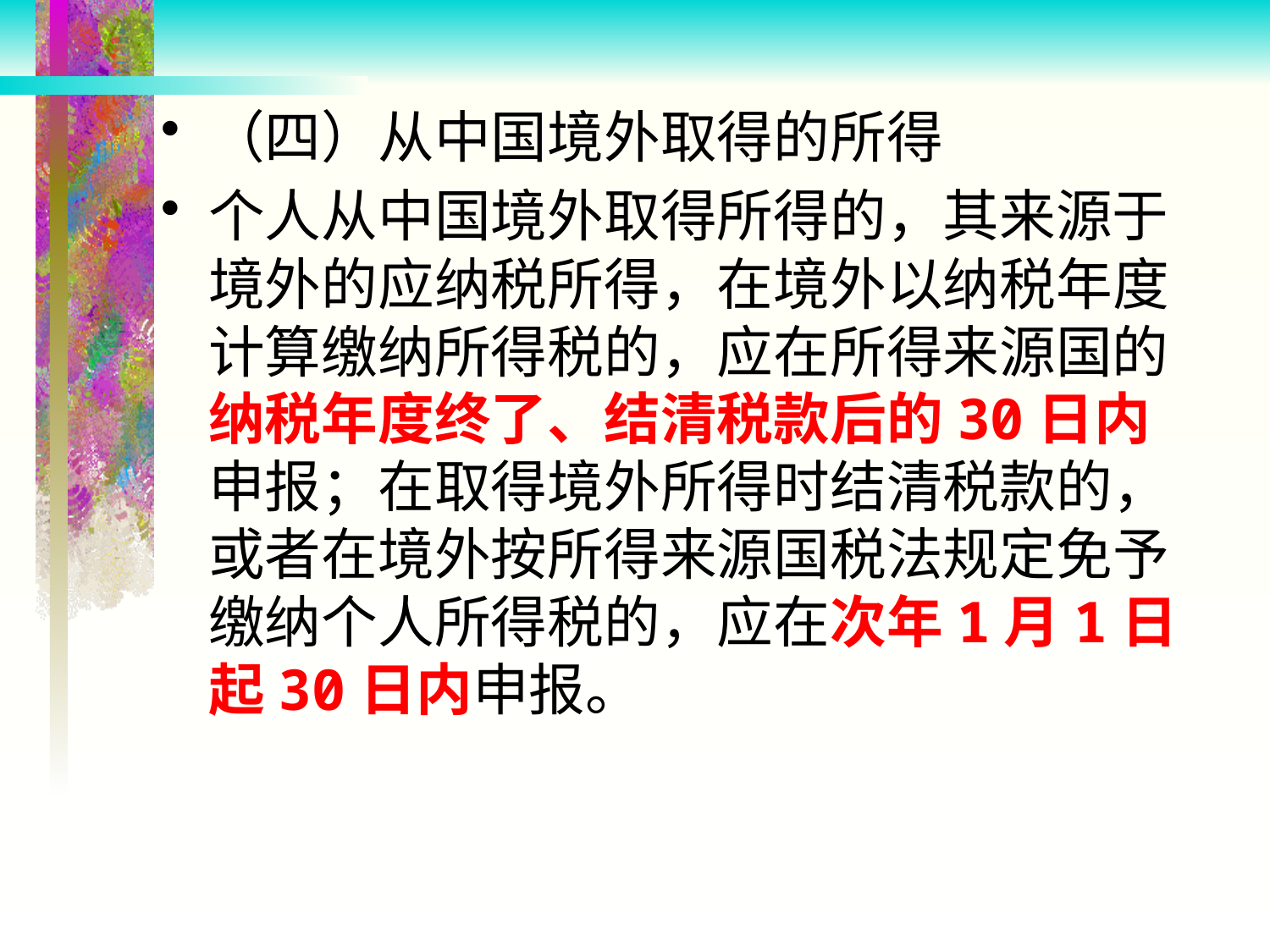

（四）从中国境外取得的所得
个人从中国境外取得所得的，其来源于境外的应纳税所得，在境外以纳税年度计算缴纳所得税的，应在所得来源国的纳税年度终了、结清税款后的30日内申报；在取得境外所得时结清税款的，或者在境外按所得来源国税法规定免予缴纳个人所得税的，应在次年1月1日起30日内申报。